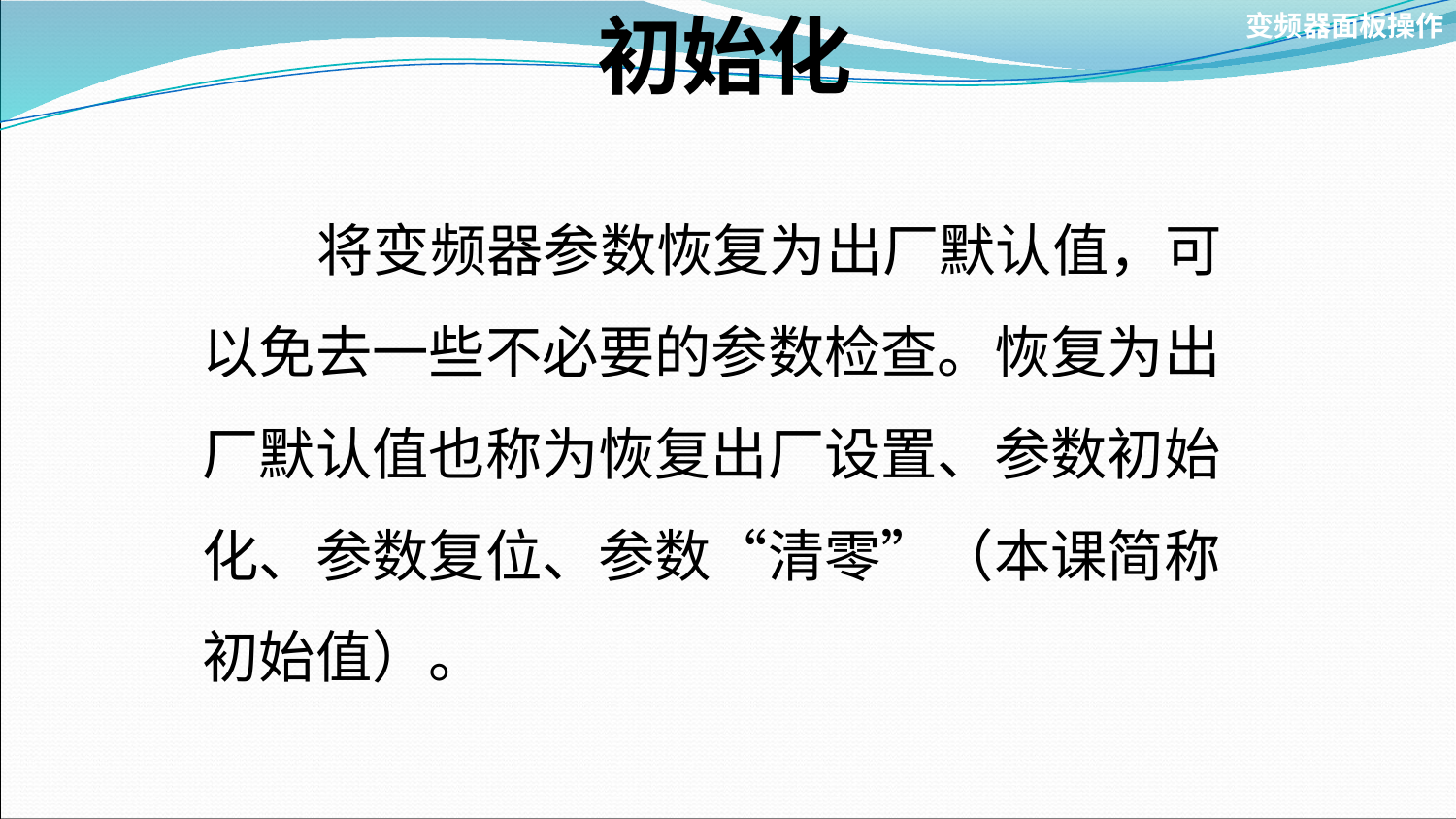

初始化
变频器面板操作
        将变频器参数恢复为出厂默认值，可以免去一些不必要的参数检查。恢复为出厂默认值也称为恢复出厂设置、参数初始化、参数复位、参数“清零”（本课简称初始值）。
3